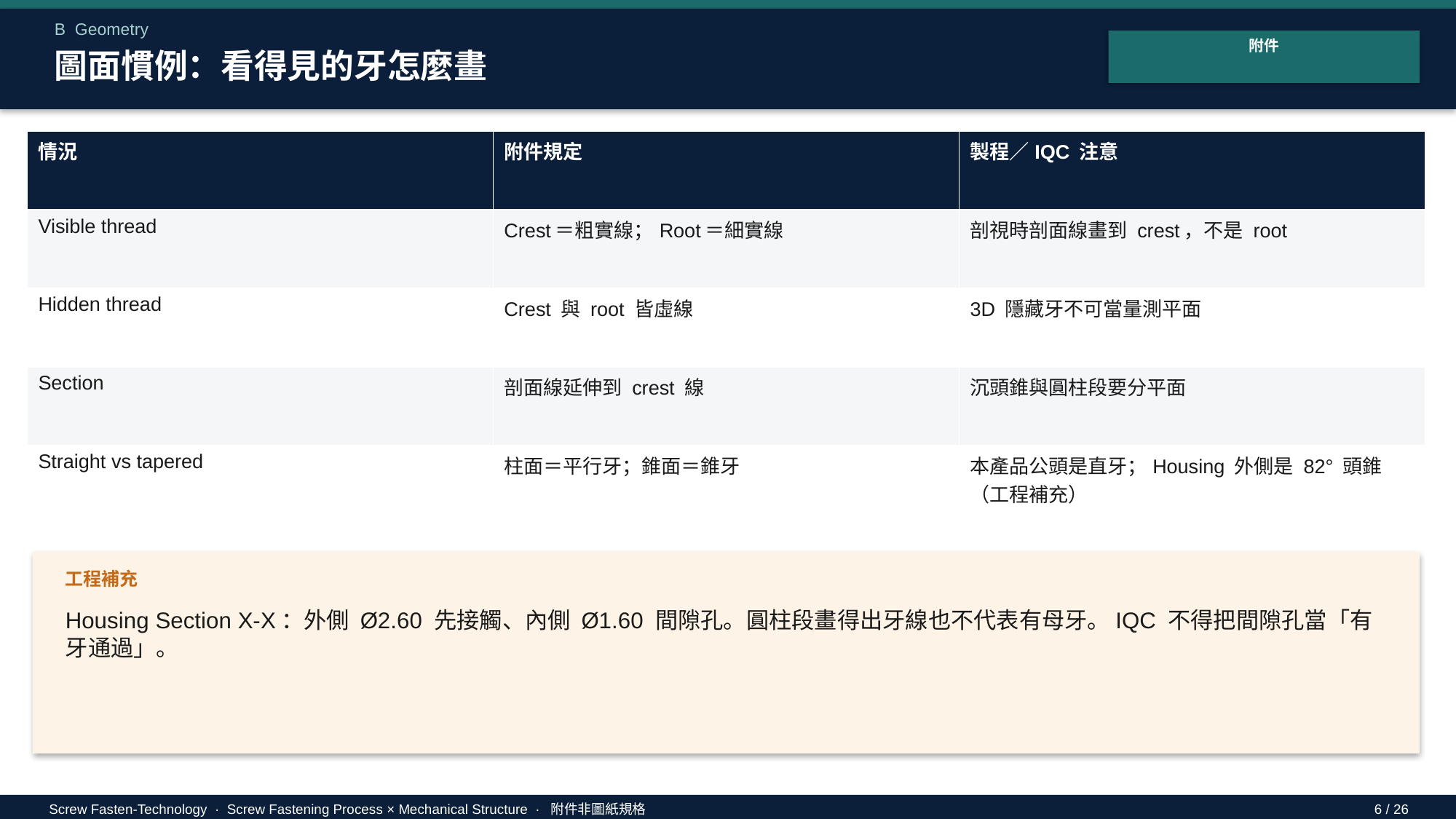

B  Geometry

附件
圖面慣例：看得見的牙怎麼畫
| 情況 | 附件規定 | 製程／IQC 注意 |
| --- | --- | --- |
| Visible thread | Crest＝粗實線；Root＝細實線 | 剖視時剖面線畫到 crest，不是 root |
| Hidden thread | Crest 與 root 皆虛線 | 3D 隱藏牙不可當量測平面 |
| Section | 剖面線延伸到 crest 線 | 沉頭錐與圓柱段要分平面 |
| Straight vs tapered | 柱面＝平行牙；錐面＝錐牙 | 本產品公頭是直牙；Housing 外側是 82° 頭錐（工程補充） |

工程補充
Housing Section X-X：外側 Ø2.60 先接觸、內側 Ø1.60 間隙孔。圓柱段畫得出牙線也不代表有母牙。IQC 不得把間隙孔當「有牙通過」。

Screw Fasten-Technology  ·  Screw Fastening Process × Mechanical Structure  ·  附件非圖紙規格
6 / 26